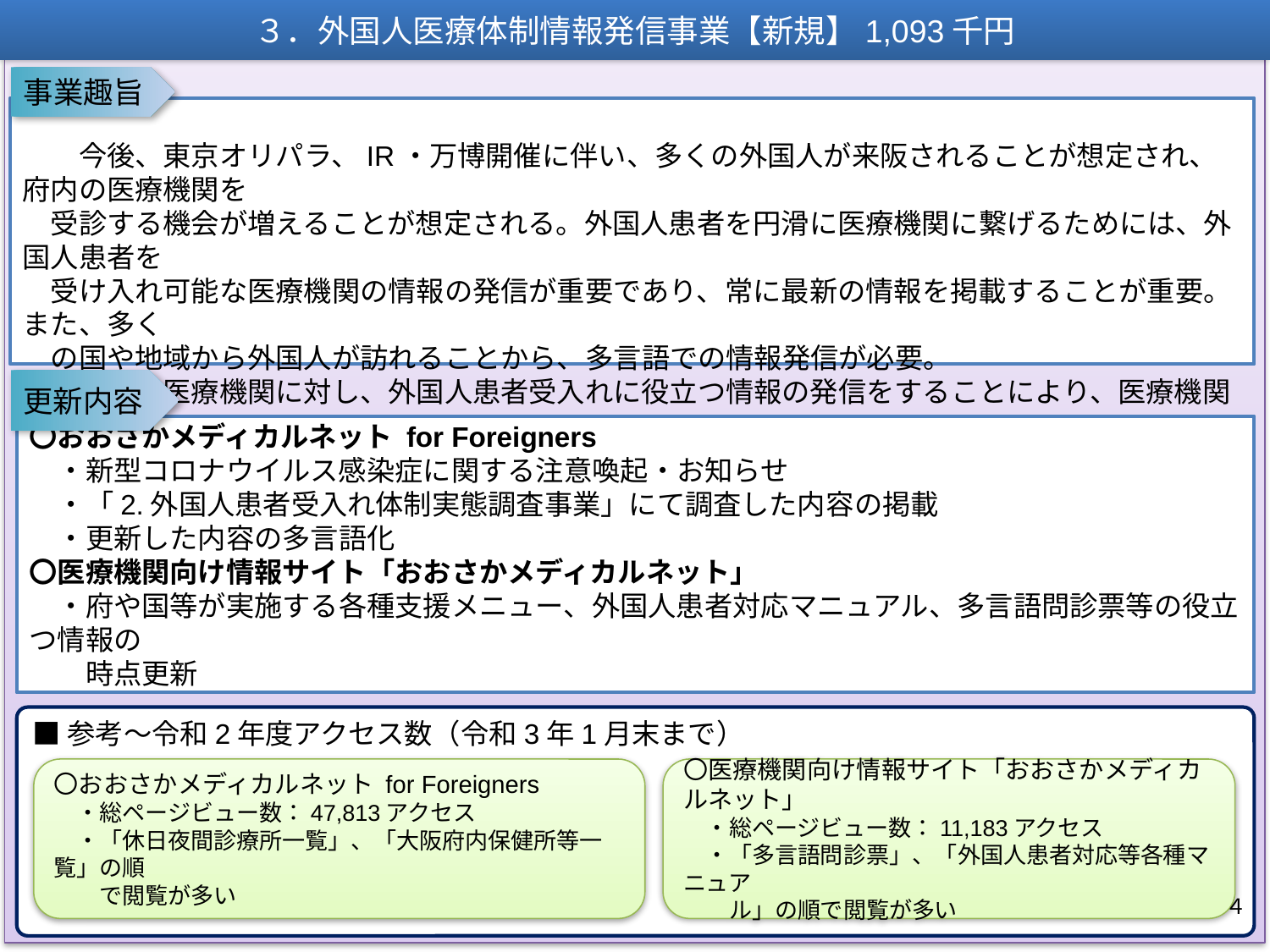

３．外国人医療体制情報発信事業【新規】1,093千円

事業趣旨

　　今後、東京オリパラ、IR・万博開催に伴い、多くの外国人が来阪されることが想定され、府内の医療機関を
　受診する機会が増えることが想定される。外国人患者を円滑に医療機関に繋げるためには、外国人患者を
　受け入れ可能な医療機関の情報の発信が重要であり、常に最新の情報を掲載することが重要。また、多く
　の国や地域から外国人が訪れることから、多言語での情報発信が必要。
　　また、医療機関に対し、外国人患者受入れに役立つ情報の発信をすることにより、医療機関の外国人患
　者受入れの一助となるようにする。
更新内容

〇おおさかメディカルネット for Foreigners
　・新型コロナウイルス感染症に関する注意喚起・お知らせ
　・「2.外国人患者受入れ体制実態調査事業」にて調査した内容の掲載
　・更新した内容の多言語化
〇医療機関向け情報サイト「おおさかメディカルネット」
　・府や国等が実施する各種支援メニュー、外国人患者対応マニュアル、多言語問診票等の役立つ情報の
　　時点更新

■参考～令和2年度アクセス数（令和3年1月末まで）

〇おおさかメディカルネット for Foreigners
　・総ページビュー数：47,813アクセス
　・「休日夜間診療所一覧」、「大阪府内保健所等一覧」の順
　　で閲覧が多い
〇医療機関向け情報サイト「おおさかメディカルネット」
　・総ページビュー数：11,183アクセス
　・「多言語問診票」、「外国人患者対応等各種マニュア
　　ル」の順で閲覧が多い
４